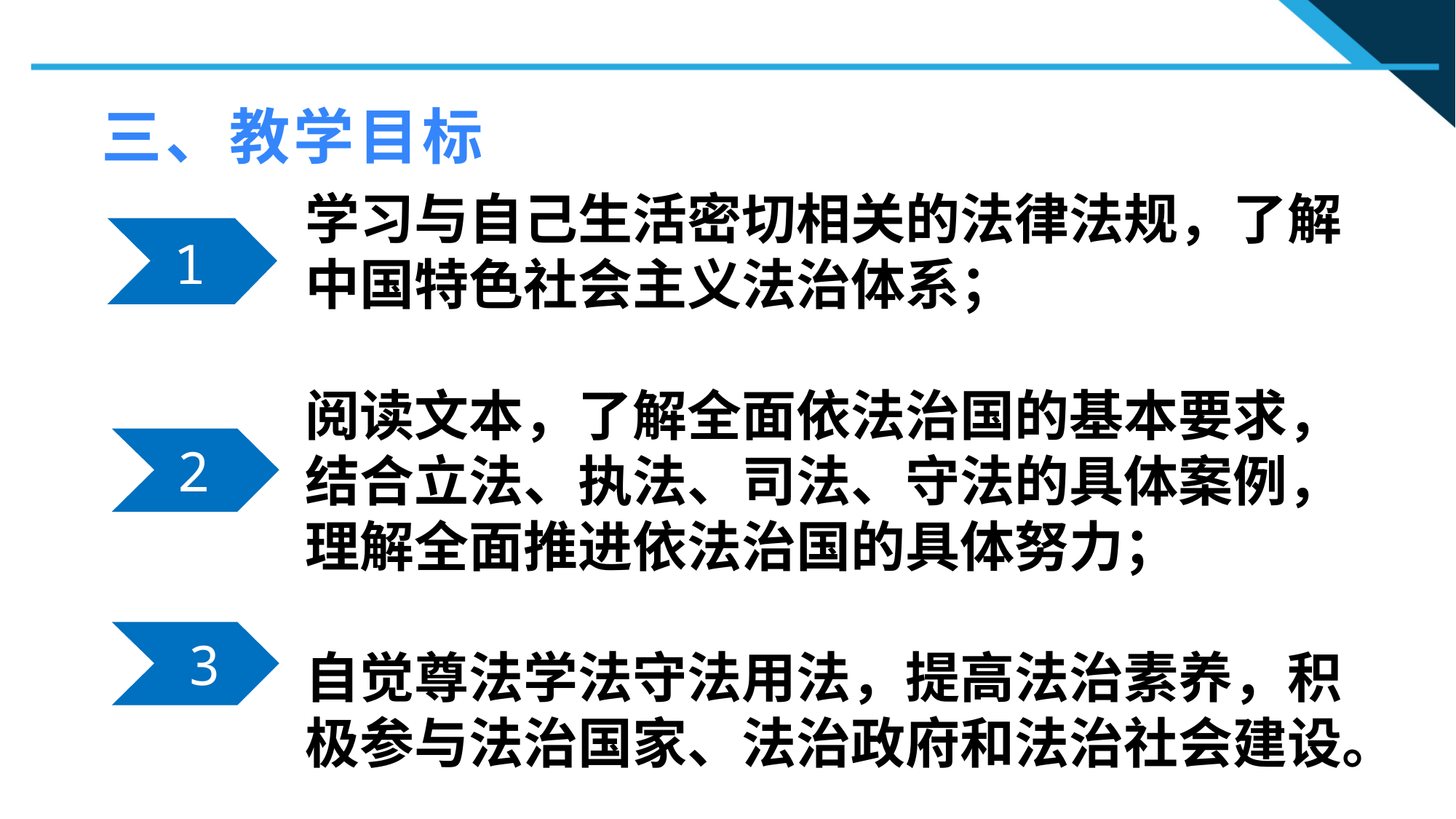

三、教学目标
学习与自己生活密切相关的法律法规，了解中国特色社会主义法治体系；

阅读文本，了解全面依法治国的基本要求，结合立法、执法、司法、守法的具体案例，理解全面推进依法治国的具体努力；

自觉尊法学法守法用法，提高法治素养，积极参与法治国家、法治政府和法治社会建设。

1

2
2

3